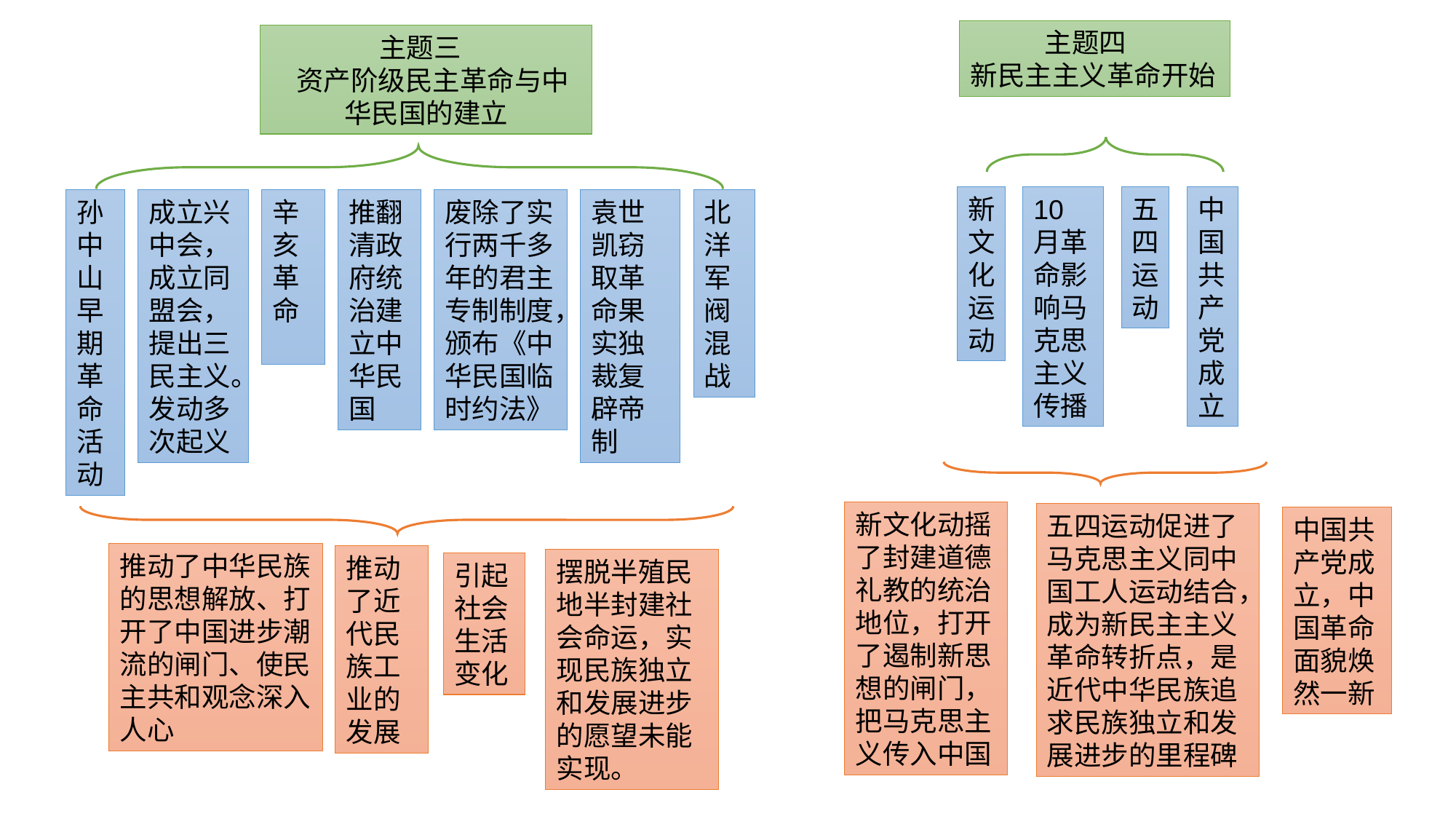

主题四
新民主主义革命开始
主题三
 资产阶级民主革命与中华民国的建立

新文化运动
10月革命影响马克思主义传播
五四运动
中国共产党成立
孙中山早期革命活动
成立兴中会，
成立同盟会，
提出三民主义。
发动多次起义
辛亥革命

推翻清政府统治建立中华民国
废除了实行两千多年的君主专制制度，颁布《中华民国临时约法》
袁世凯窃取革命果实独裁复辟帝制
北洋军阀混战

新文化动摇了封建道德礼教的统治地位，打开了遏制新思想的闸门，把马克思主义传入中国
五四运动促进了马克思主义同中国工人运动结合，成为新民主主义革命转折点，是近代中华民族追求民族独立和发展进步的里程碑
中国共产党成立，中国革命面貌焕然一新
推动了中华民族的思想解放、打开了中国进步潮流的闸门、使民主共和观念深入人心
推动了近代民族工业的发展
摆脱半殖民地半封建社会命运，实现民族独立和发展进步的愿望未能实现。
引起社会生活变化